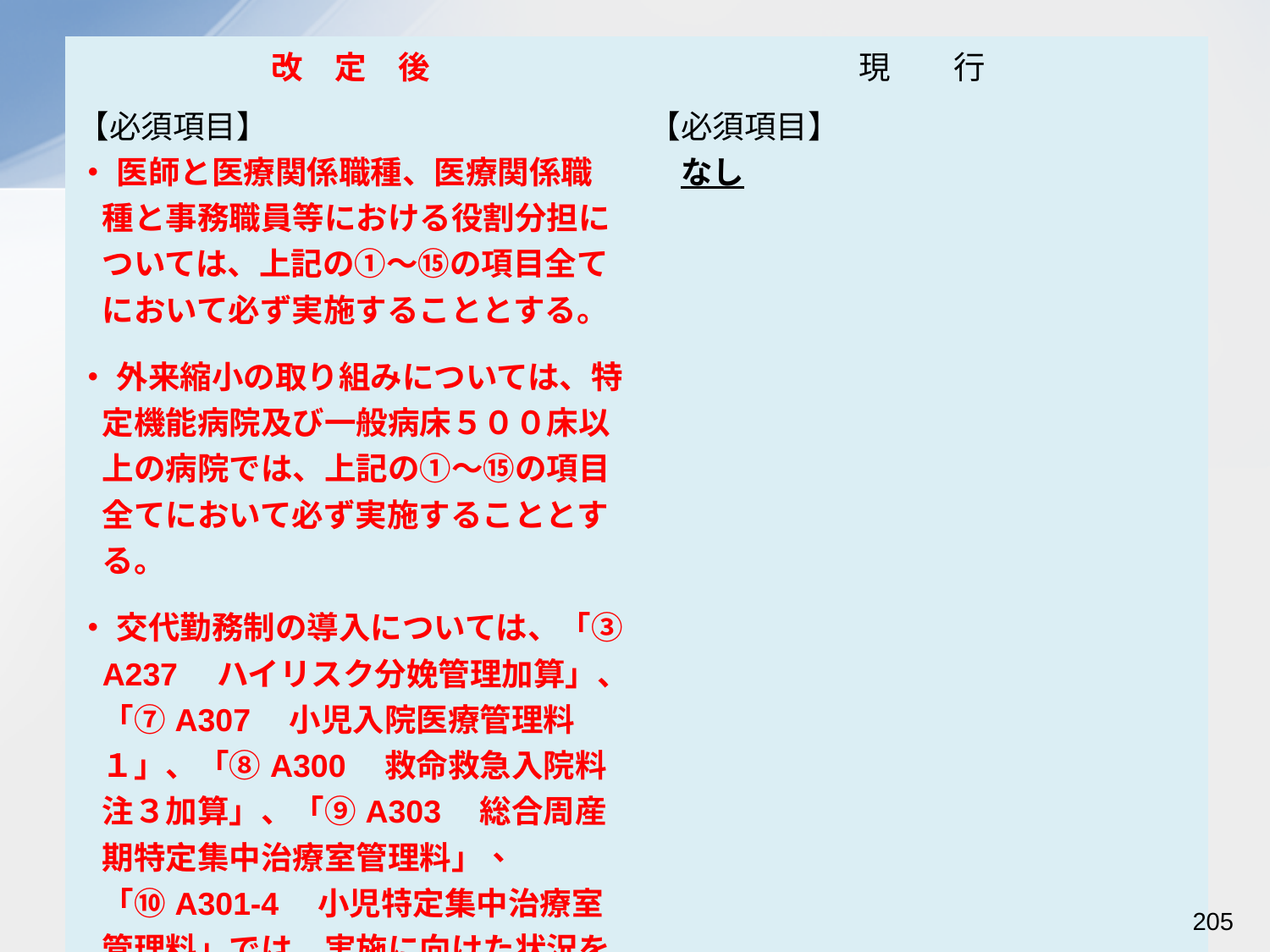

| 改　定　後 | 現　　行 |
| --- | --- |
| 【必須項目】 ・ 医師と医療関係職種、医療関係職種と事務職員等における役割分担については、上記の①～⑮の項目全てにおいて必ず実施することとする。 ・ 外来縮小の取り組みについては、特定機能病院及び一般病床５００床以上の病院では、上記の①～⑮の項目全てにおいて必ず実施することとする。 ・ 交代勤務制の導入については、「③A237　ハイリスク分娩管理加算」、「⑦A307　小児入院医療管理料１」、「⑧A300　救命救急入院料 注３加算」、「⑨A303　総合周産期特定集中治療室管理料」、「⑩A301-4　小児特定集中治療室管理料」では、実施に向けた状況を定期的に報告することとする。 ・ なお、当該医療機関が実施している勤務医負担軽減策について、第３者の評価を受けているかどうかを報告することとする。 | 【必須項目】 　なし |
205